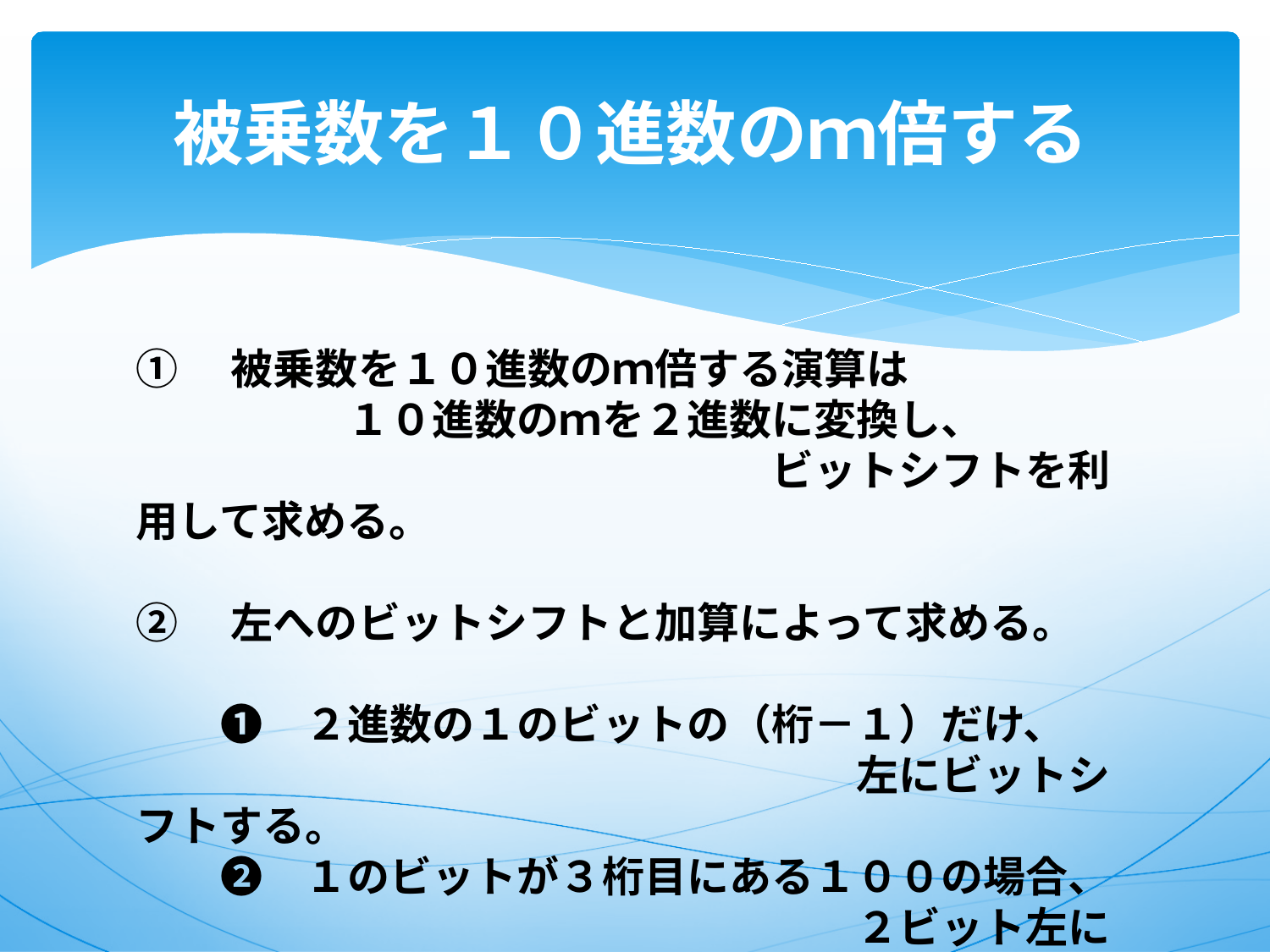

# 被乗数を１０進数のｍ倍する
①　被乗数を１０進数のｍ倍する演算は
　　　　　１０進数のｍを２進数に変換し、
　　　　　　　　　　　　　　　ビットシフトを利用して求める。

②　左へのビットシフトと加算によって求める。

　　❶　２進数の１のビットの（桁－１）だけ、
　　　　　　　　　　　　　　　　　左にビットシフトする。
　　❷　１のビットが３桁目にある１００の場合、
　　　　　　　　　　　　　　　　　２ビット左にビットシフトする。